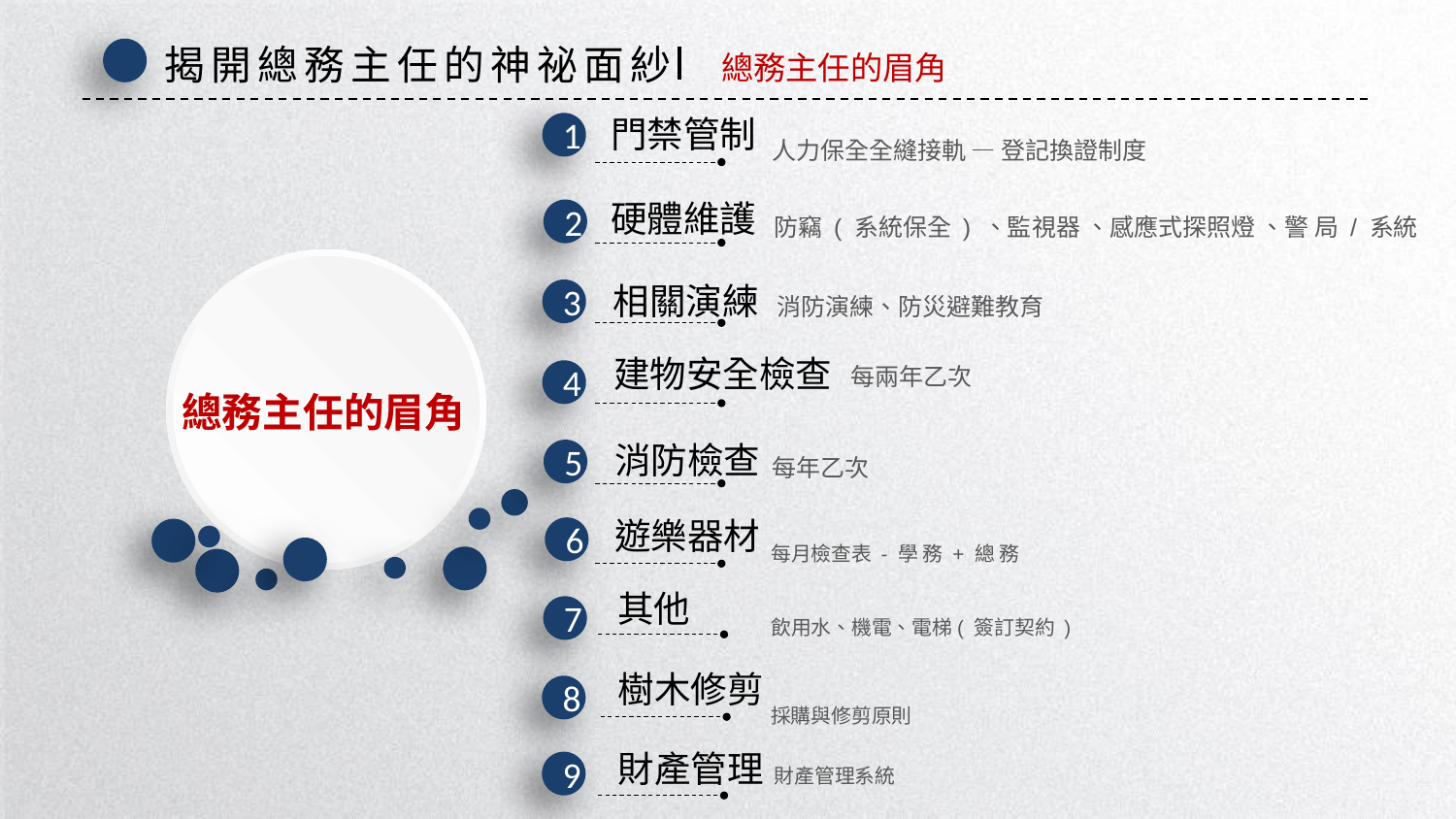

揭開總務主任的神祕面紗

總務主任的眉角
門禁管制
1
人力保全全縫接軌 — 登記換證制度
硬體維護
2
防竊 ( 系統保全 ) 、監視器 、感應式探照燈 、警 局 / 系統

相關演練
3
消防演練、防災避難教育
建物安全檢查
4
每兩年乙次
總務主任的眉角
消防檢查
5
每年乙次

遊樂器材

6

每月檢查表 - 學 務 + 總 務

其他
7
飲用水、機電、電梯( 簽訂契約 )
樹木修剪
8
採購與修剪原則
財產管理
9
財產管理系統